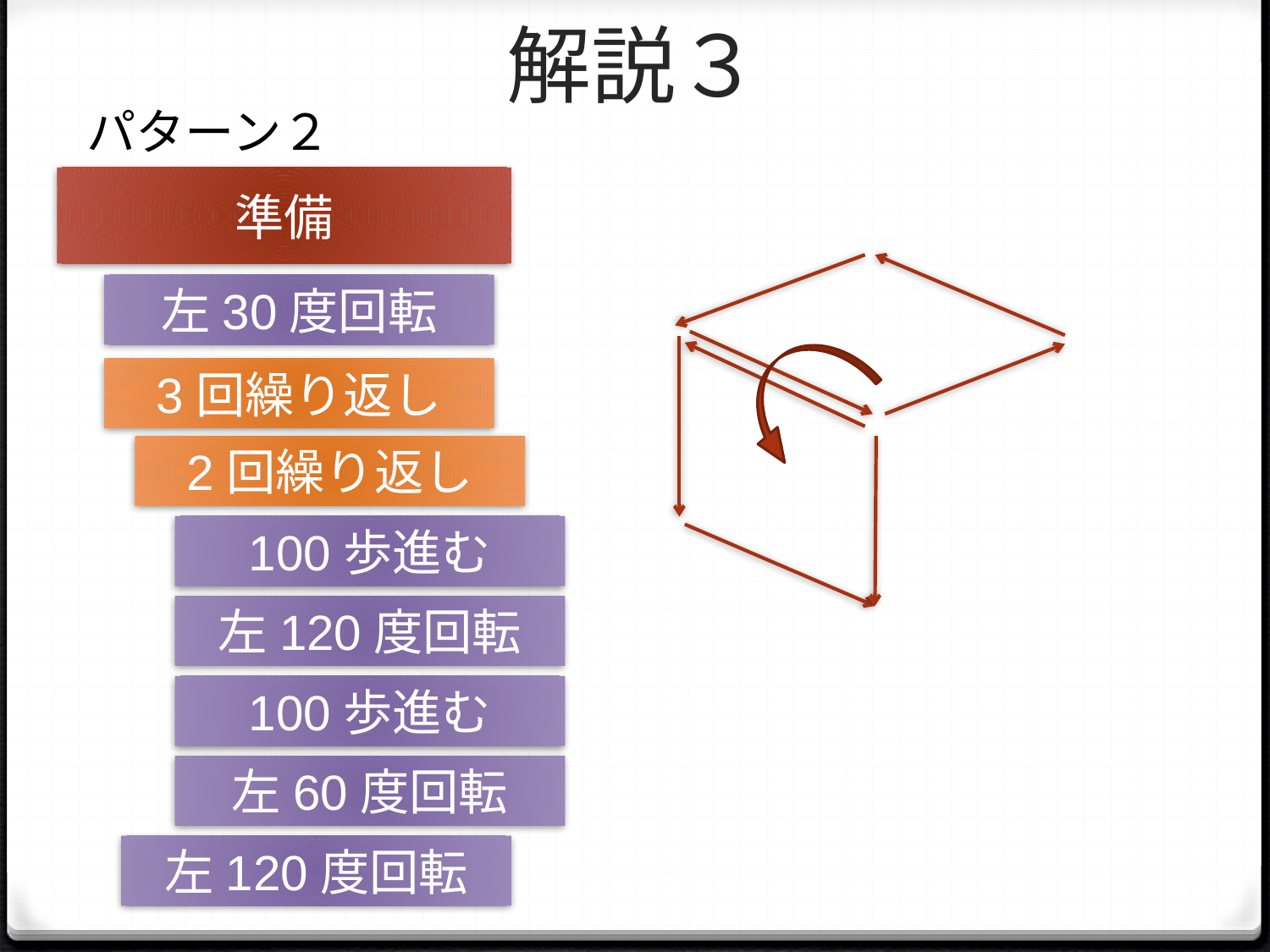

# 解説３
パターン２
準備
左30度回転

3回繰り返し
2回繰り返し
100歩進む
左120度回転
100歩進む
左60度回転
左120度回転